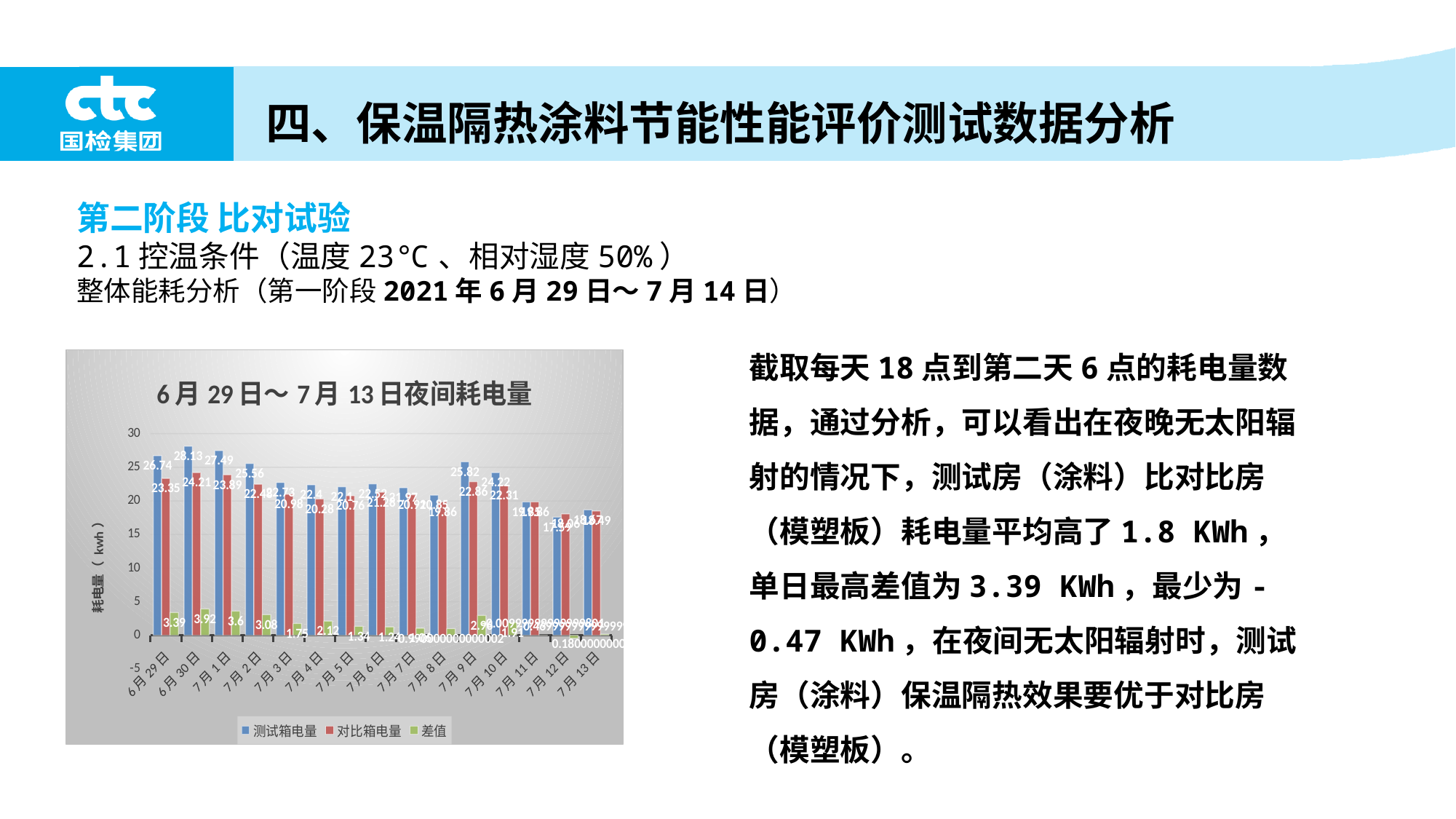

四、保温隔热涂料节能性能评价测试数据分析
第二阶段 比对试验
2.1控温条件（温度23℃、相对湿度50%）
整体能耗分析（第一阶段2021年6月29日～7月14日）
截取每天18点到第二天6点的耗电量数据，通过分析，可以看出在夜晚无太阳辐射的情况下，测试房（涂料）比对比房（模塑板）耗电量平均高了1.8 KWh，单日最高差值为3.39 KWh，最少为-0.47 KWh，在夜间无太阳辐射时，测试房（涂料）保温隔热效果要优于对比房（模塑板）。

### Chart: 6月29日～7月13日夜间耗电量

| Category | 测试箱电量 | 对比箱电量 | 差值 |
|---|---|---|---|
| 44376 | 26.74 | 23.35 | 3.389999999999997 |
| 44377 | 28.13 | 24.21 | 3.919999999999998 |
| 44378 | 27.49 | 23.89 | 3.599999999999998 |
| 44379 | 25.56 | 22.48 | 3.0799999999999983 |
| 44380 | 22.73 | 20.98 | 1.75 |
| 44381 | 22.4 | 20.28 | 2.1199999999999974 |
| 44382 | 22.1 | 20.76 | 1.3399999999999999 |
| 44383 | 22.52 | 21.28 | 1.2399999999999984 |
| 44384 | 21.97 | 20.91 | 1.0599999999999987 |
| 44385 | 20.85 | 19.86 | 0.990000000000002 |
| 44386 | 25.82 | 22.86 | 2.960000000000001 |
| 44387 | 24.22 | 22.31 | 1.9100000000000001 |
| 44388 | 19.85 | 19.86 | -0.00999999999999801 |
| 44389 | 17.59 | 18.06 | -0.46999999999999886 |
| 44390 | 18.67 | 18.49 | 0.18000000000000327 |